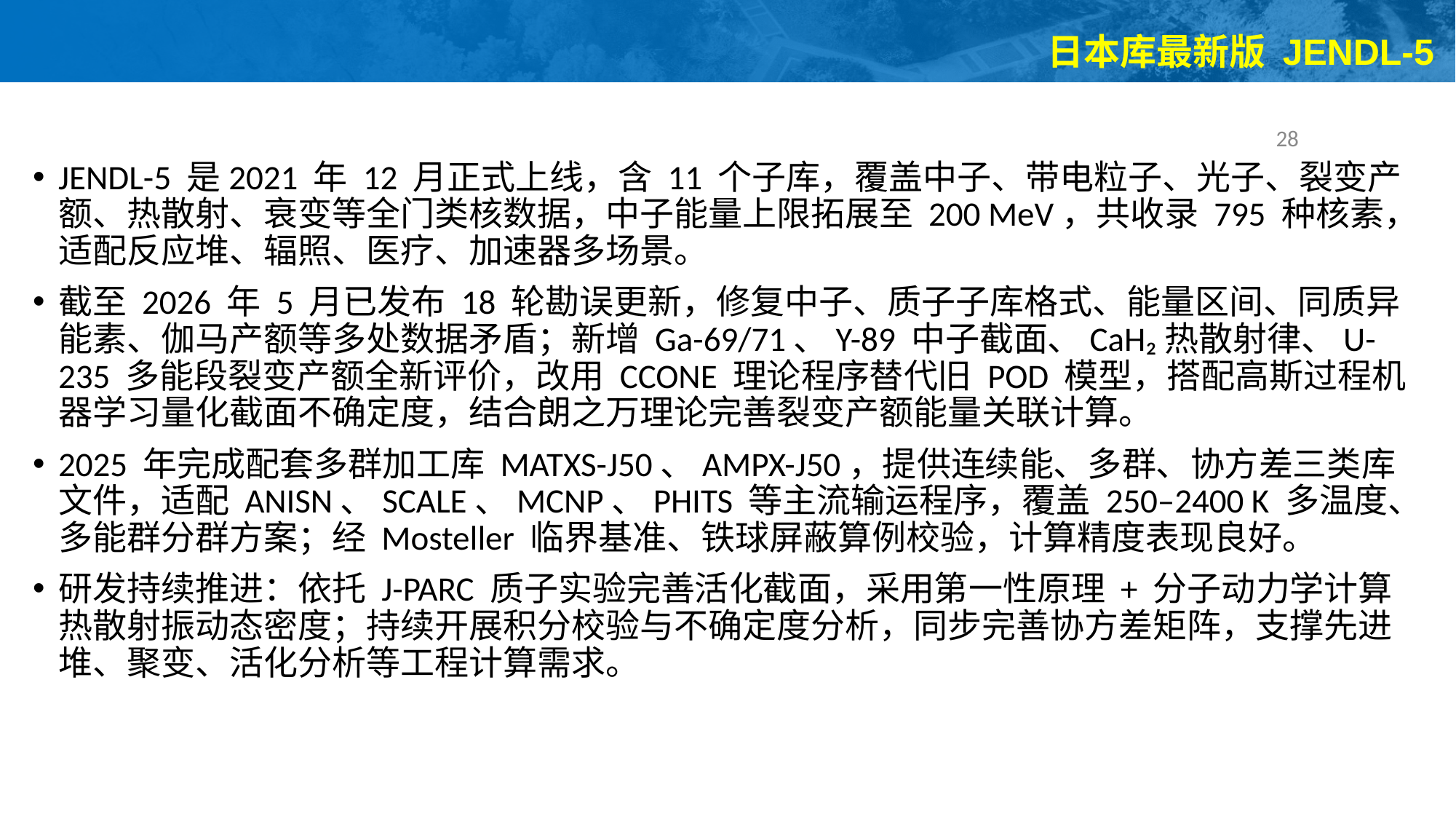

日本库最新版 JENDL-5
28
JENDL-5 是2021 年 12 月正式上线，含 11 个子库，覆盖中子、带电粒子、光子、裂变产额、热散射、衰变等全门类核数据，中子能量上限拓展至 200 MeV，共收录 795 种核素，适配反应堆、辐照、医疗、加速器多场景。
截至 2026 年 5 月已发布 18 轮勘误更新，修复中子、质子子库格式、能量区间、同质异能素、伽马产额等多处数据矛盾；新增 Ga-69/71、Y-89 中子截面、CaH₂热散射律、U-235 多能段裂变产额全新评价，改用 CCONE 理论程序替代旧 POD 模型，搭配高斯过程机器学习量化截面不确定度，结合朗之万理论完善裂变产额能量关联计算。
2025 年完成配套多群加工库 MATXS-J50、AMPX-J50，提供连续能、多群、协方差三类库文件，适配 ANISN、SCALE、MCNP、PHITS 等主流输运程序，覆盖 250–2400 K 多温度、多能群分群方案；经 Mosteller 临界基准、铁球屏蔽算例校验，计算精度表现良好。
研发持续推进：依托 J-PARC 质子实验完善活化截面，采用第一性原理 + 分子动力学计算热散射振动态密度；持续开展积分校验与不确定度分析，同步完善协方差矩阵，支撑先进堆、聚变、活化分析等工程计算需求。